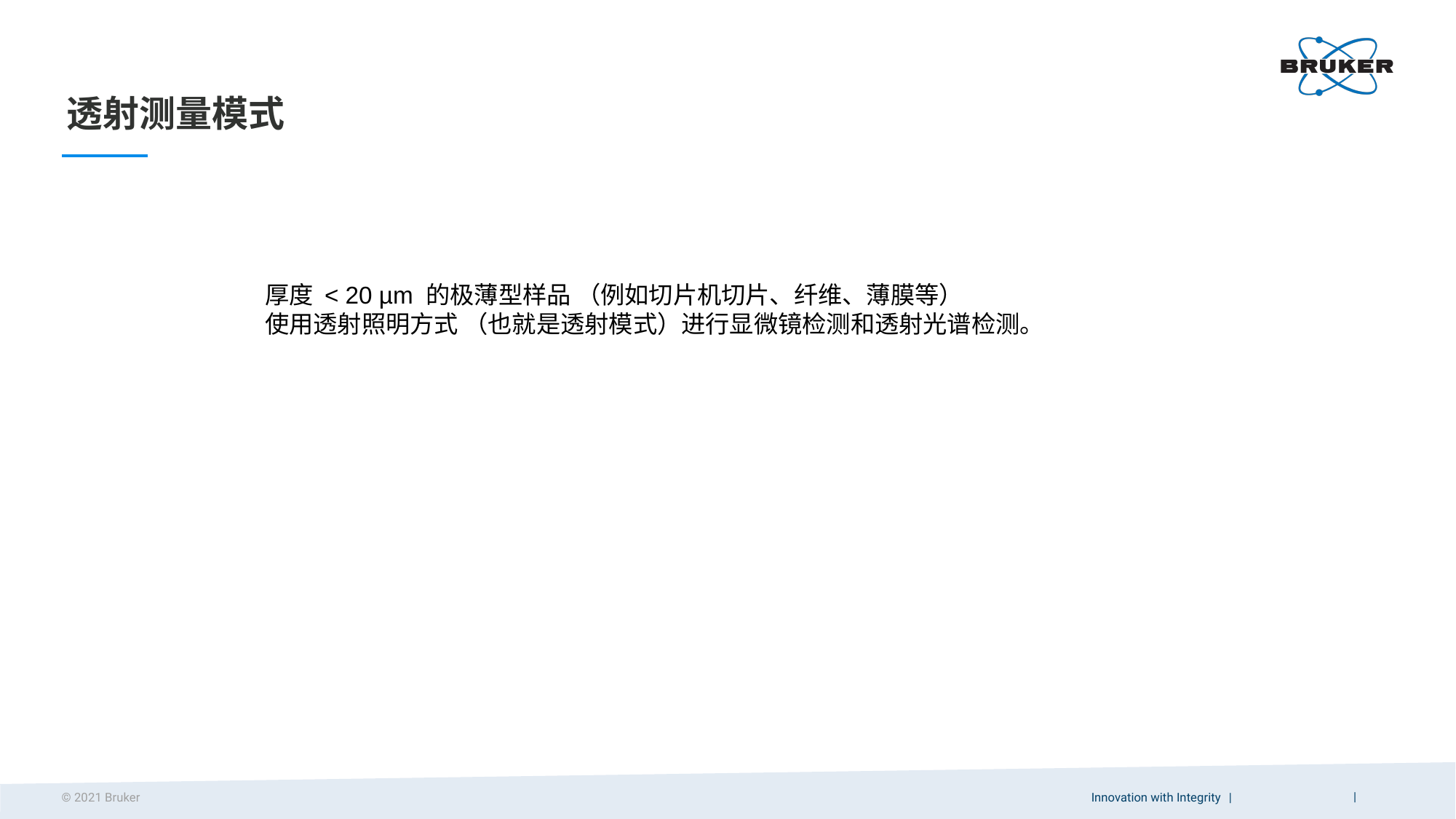

# 透射测量模式
厚度 < 20 µm 的极薄型样品 （例如切片机切片、纤维、薄膜等）
使用透射照明方式 （也就是透射模式）进行显微镜检测和透射光谱检测。
Innovation with Integrity

2